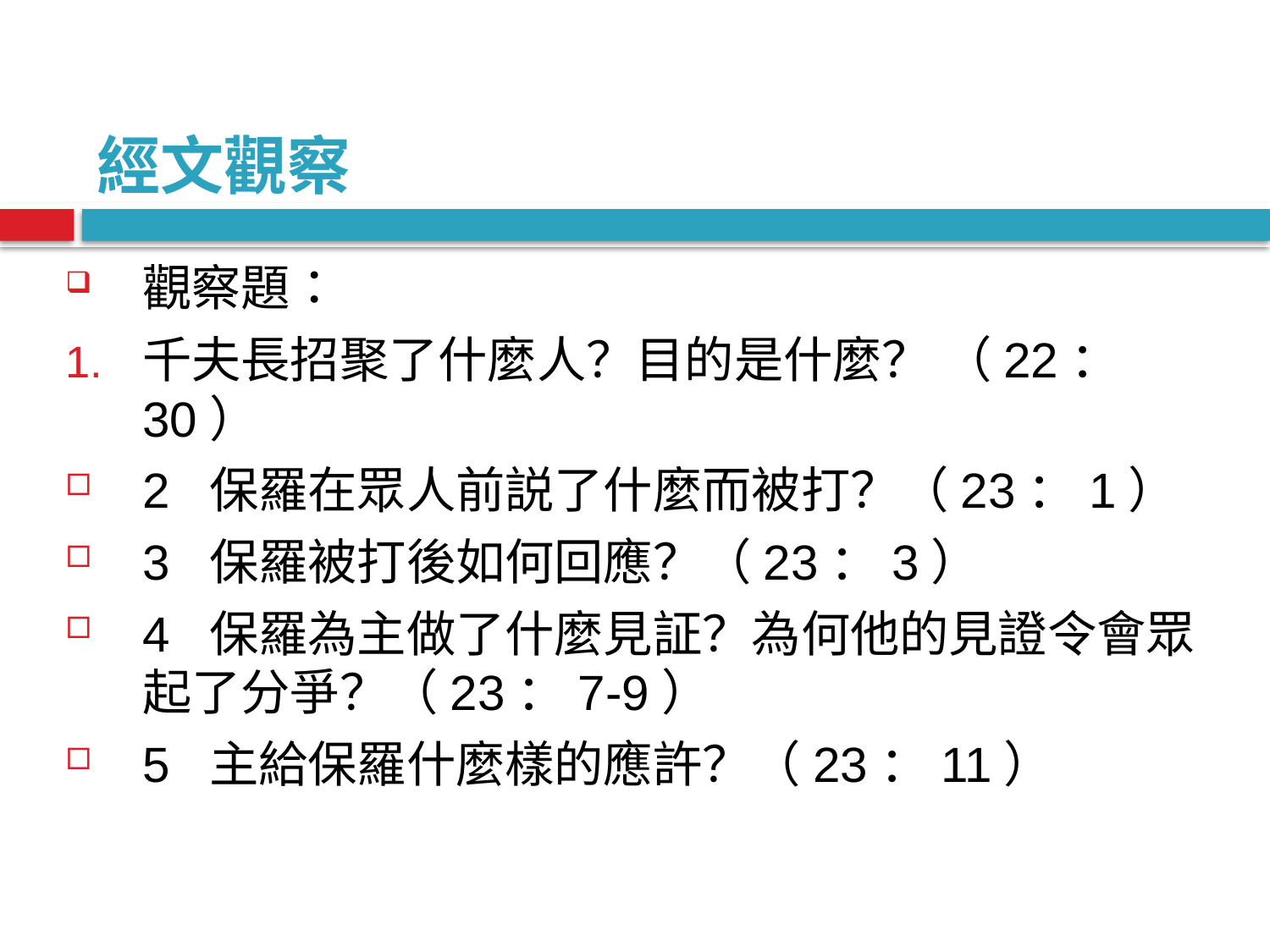

經文觀察
觀察題：
千夫長招聚了什麼人？目的是什麼？ （22：30）
2  保羅在眾人前説了什麼而被打？（23：1）
3  保羅被打後如何回應？（23：3）
4  保羅為主做了什麼見証？為何他的見證令會眾起了分爭？（23：7-9）
5  主給保羅什麼樣的應許？（23：11）